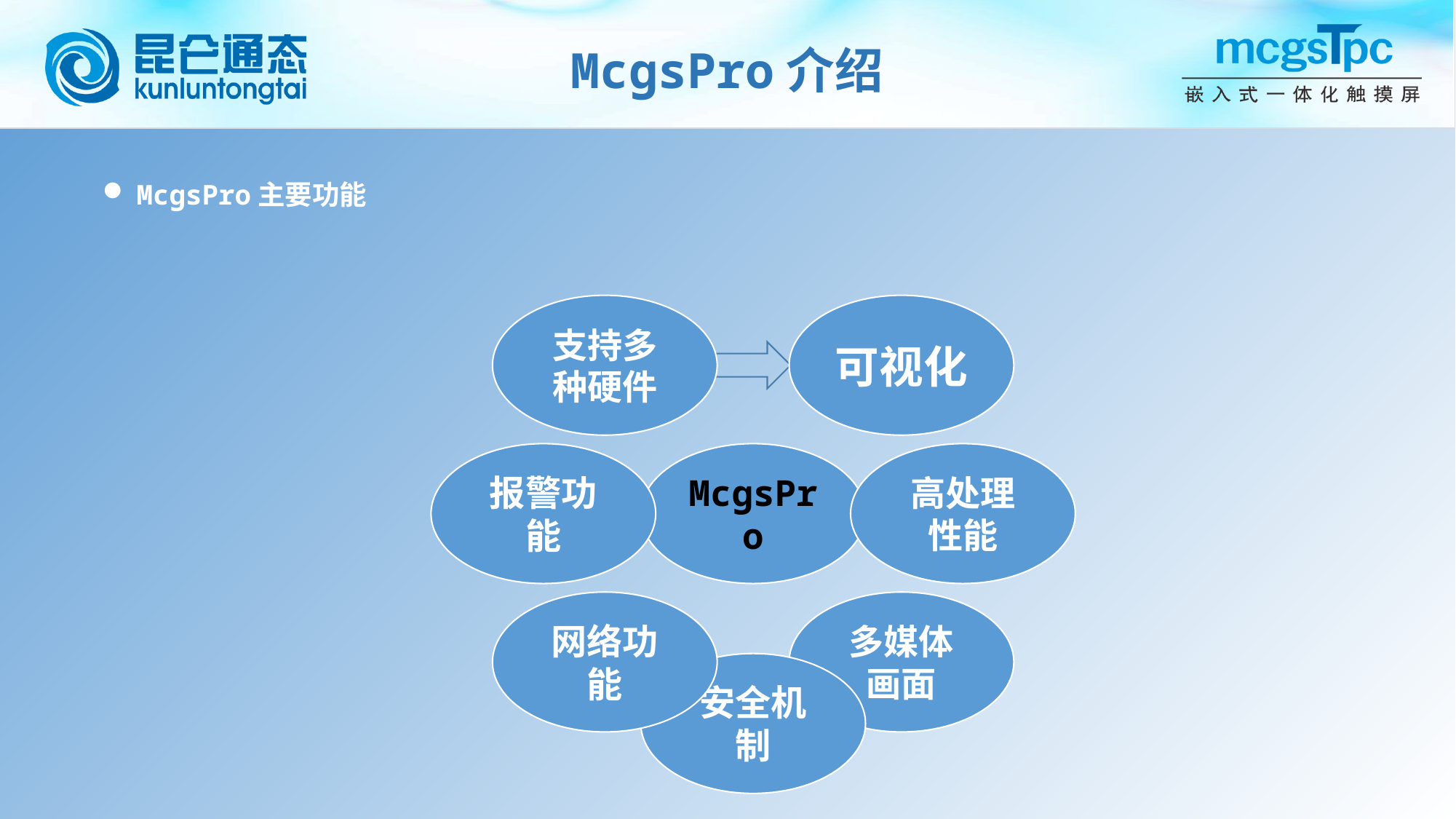

McgsPro介绍
McgsPro主要功能
McgsPro
可视化
高处理性能
多媒体画面
安全机制
网络功能
报警功能
支持多种硬件